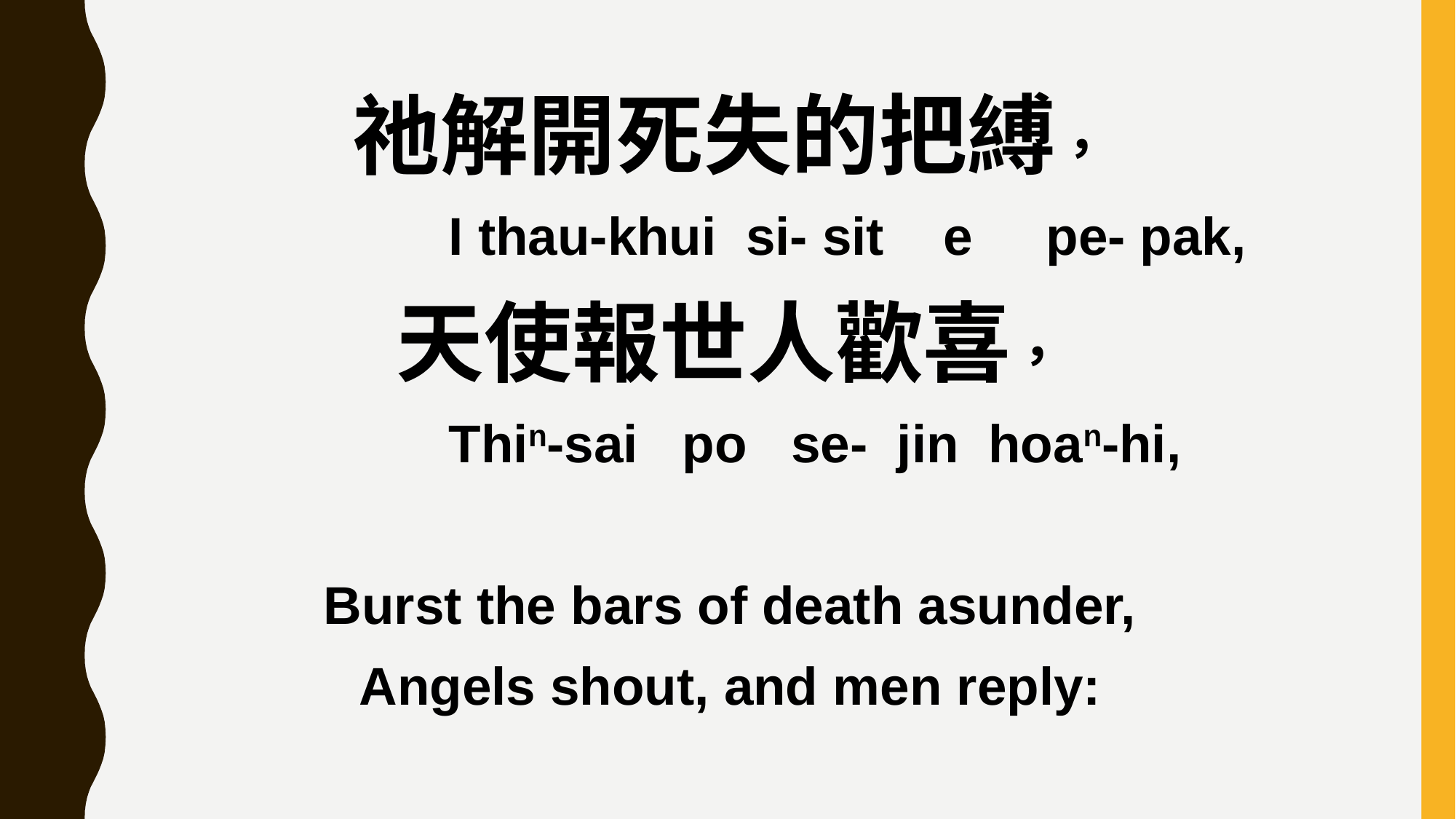

祂解開死失的把縛，
                 I thau-khui  si- sit    e     pe- pak,
天使報世人歡喜，
                 Thin-sai   po   se-  jin  hoan-hi,

Burst the bars of death asunder,
Angels shout, and men reply: